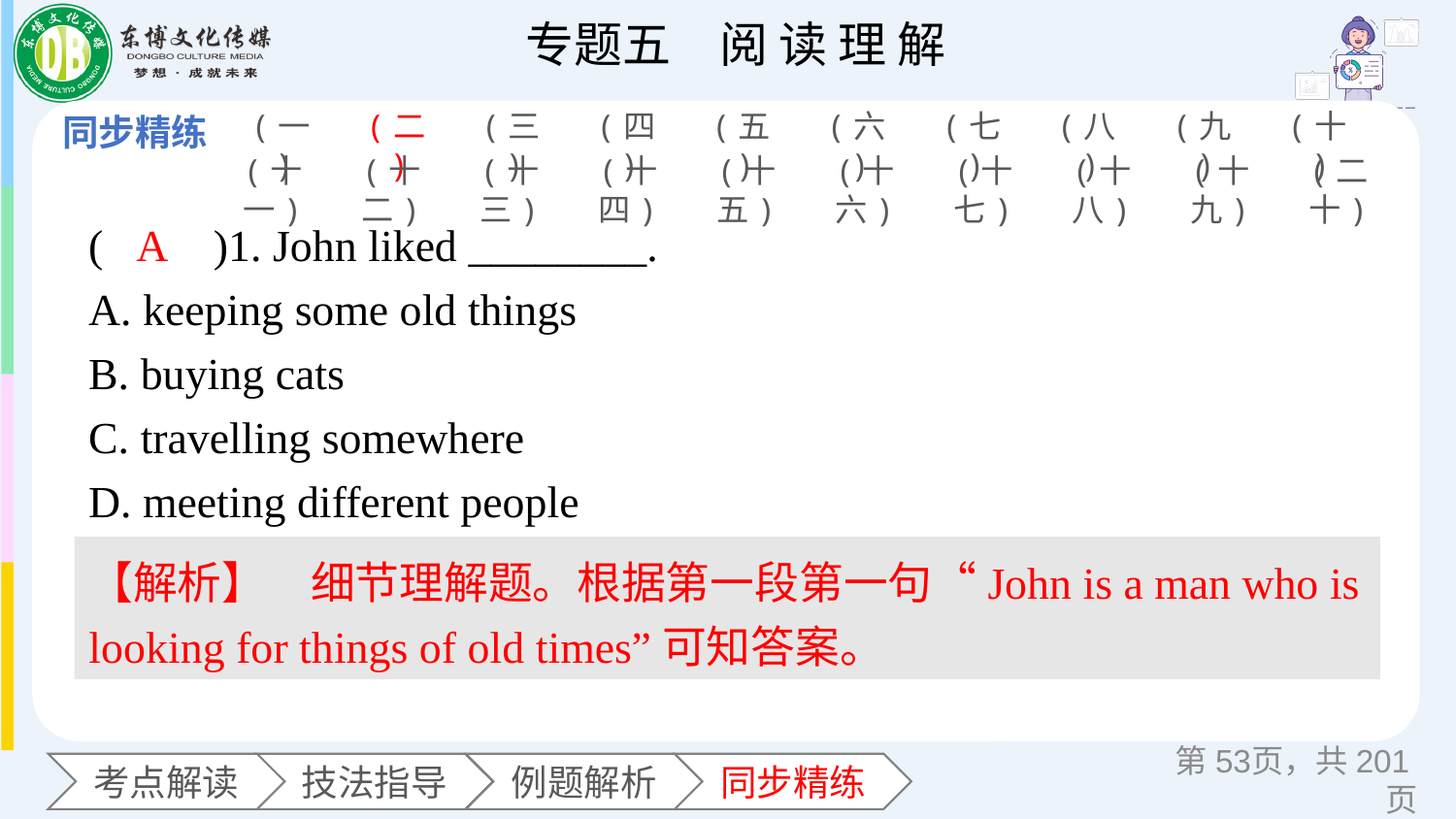

(一)
(二)
(三)
(四)
(五)
(六)
(七)
(八)
(九)
(十)
(十一)
(十二)
(十三)
(十四)
(十五)
(十六)
(十七)
(十八)
(十九)
(二十)
(　　)1. John liked ________.
A. keeping some old things
B. buying cats
C. travelling somewhere
D. meeting different people
A
【解析】　细节理解题。根据第一段第一句“John is a man who is looking for things of old times”可知答案。
第53页，共201页